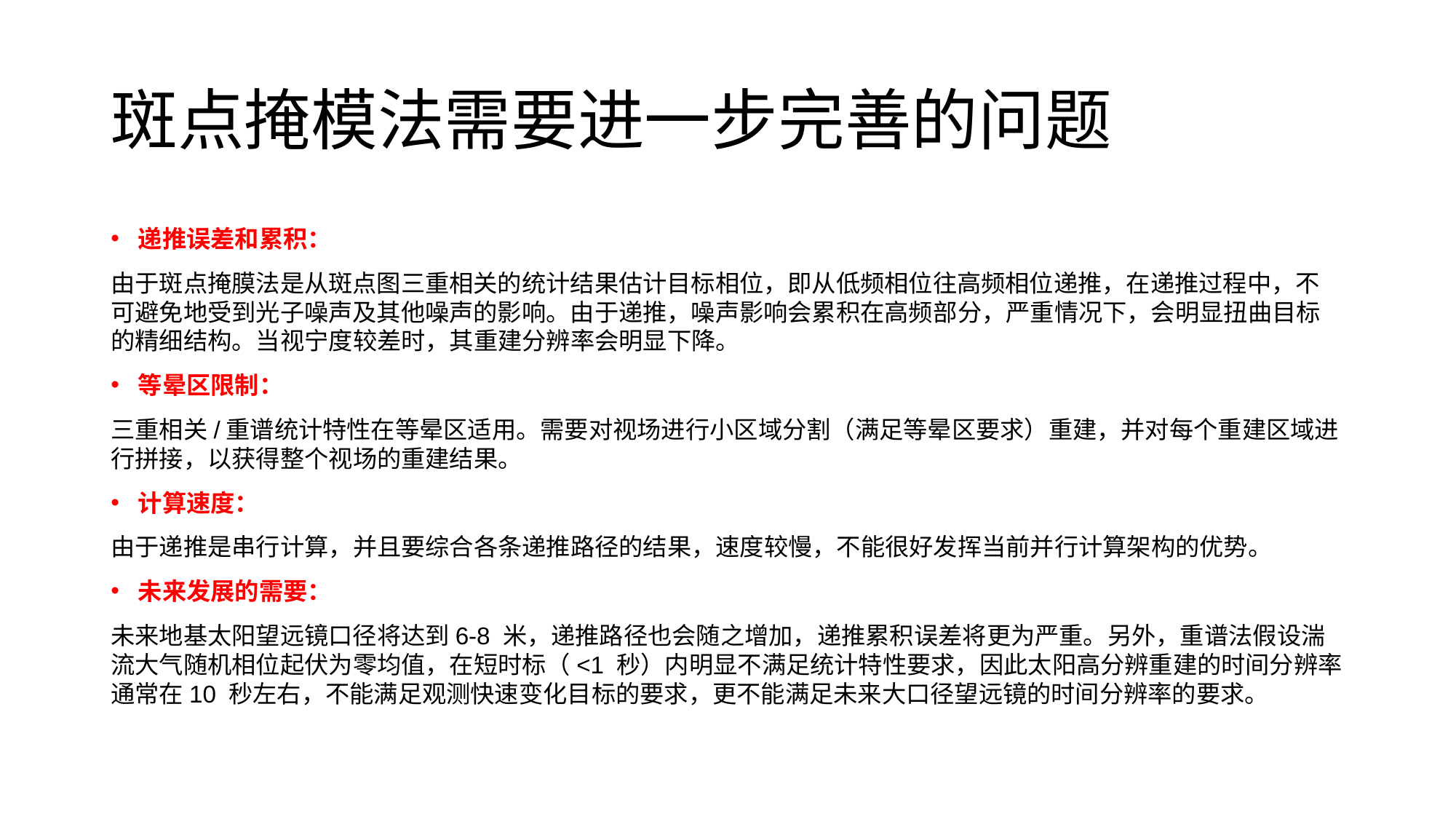

# 斑点掩模法需要进一步完善的问题
递推误差和累积：
由于斑点掩膜法是从斑点图三重相关的统计结果估计目标相位，即从低频相位往高频相位递推，在递推过程中，不可避免地受到光子噪声及其他噪声的影响。由于递推，噪声影响会累积在高频部分，严重情况下，会明显扭曲目标的精细结构。当视宁度较差时，其重建分辨率会明显下降。
等晕区限制：
三重相关/重谱统计特性在等晕区适用。需要对视场进行小区域分割（满足等晕区要求）重建，并对每个重建区域进行拼接，以获得整个视场的重建结果。
计算速度：
由于递推是串行计算，并且要综合各条递推路径的结果，速度较慢，不能很好发挥当前并行计算架构的优势。
未来发展的需要：
未来地基太阳望远镜口径将达到6-8 米，递推路径也会随之增加，递推累积误差将更为严重。另外，重谱法假设湍流大气随机相位起伏为零均值，在短时标（<1 秒）内明显不满足统计特性要求，因此太阳高分辨重建的时间分辨率通常在10 秒左右，不能满足观测快速变化目标的要求，更不能满足未来大口径望远镜的时间分辨率的要求。